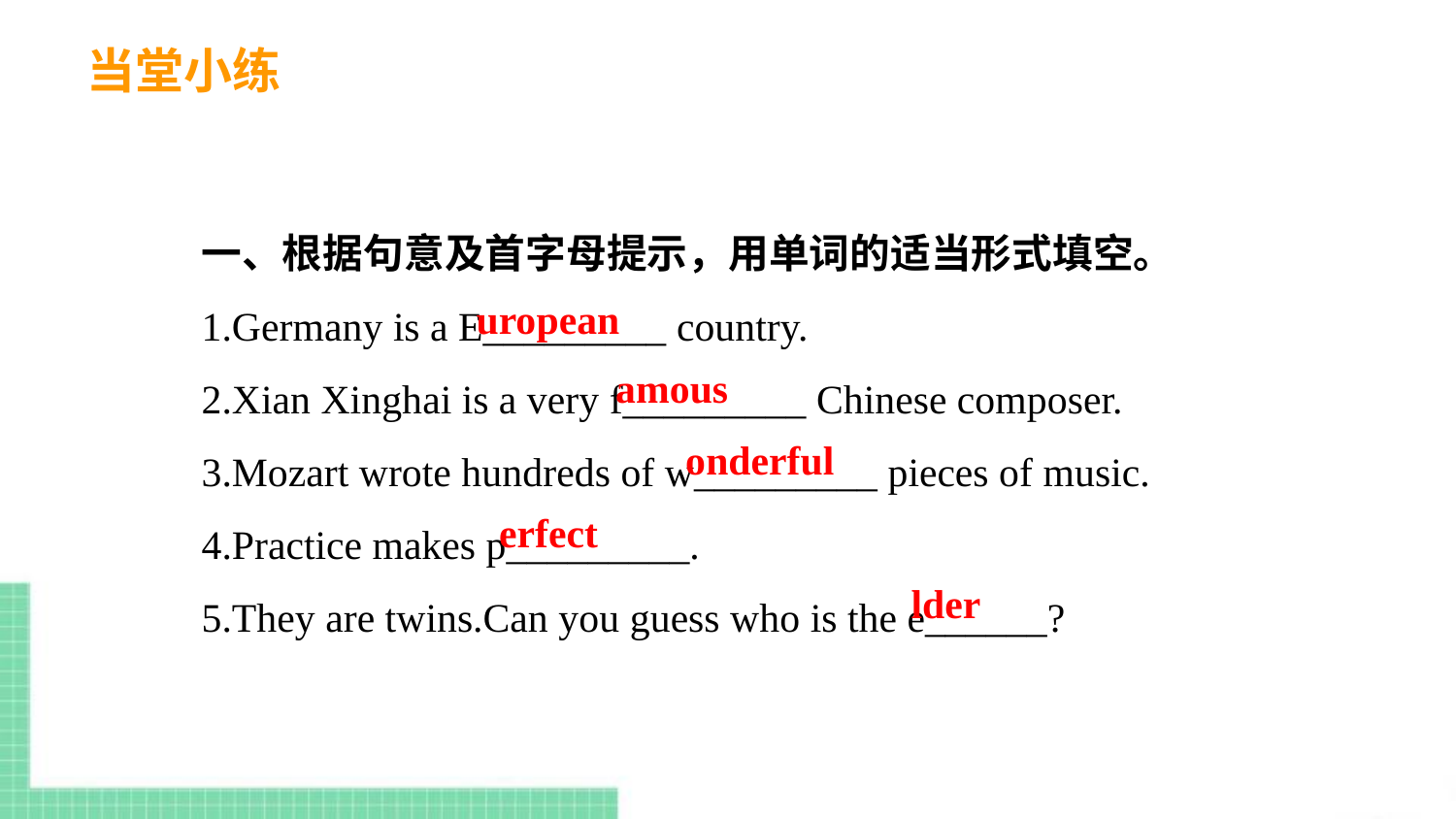

当堂小练
一、根据句意及首字母提示，用单词的适当形式填空。
1.Germany is a E_________ country.
2.Xian Xinghai is a very f_________ Chinese composer.
3.Mozart wrote hundreds of w_________ pieces of music.
4.Practice makes p_________.
5.They are twins.Can you guess who is the e______?
uropean
amous
onderful
erfect
lder